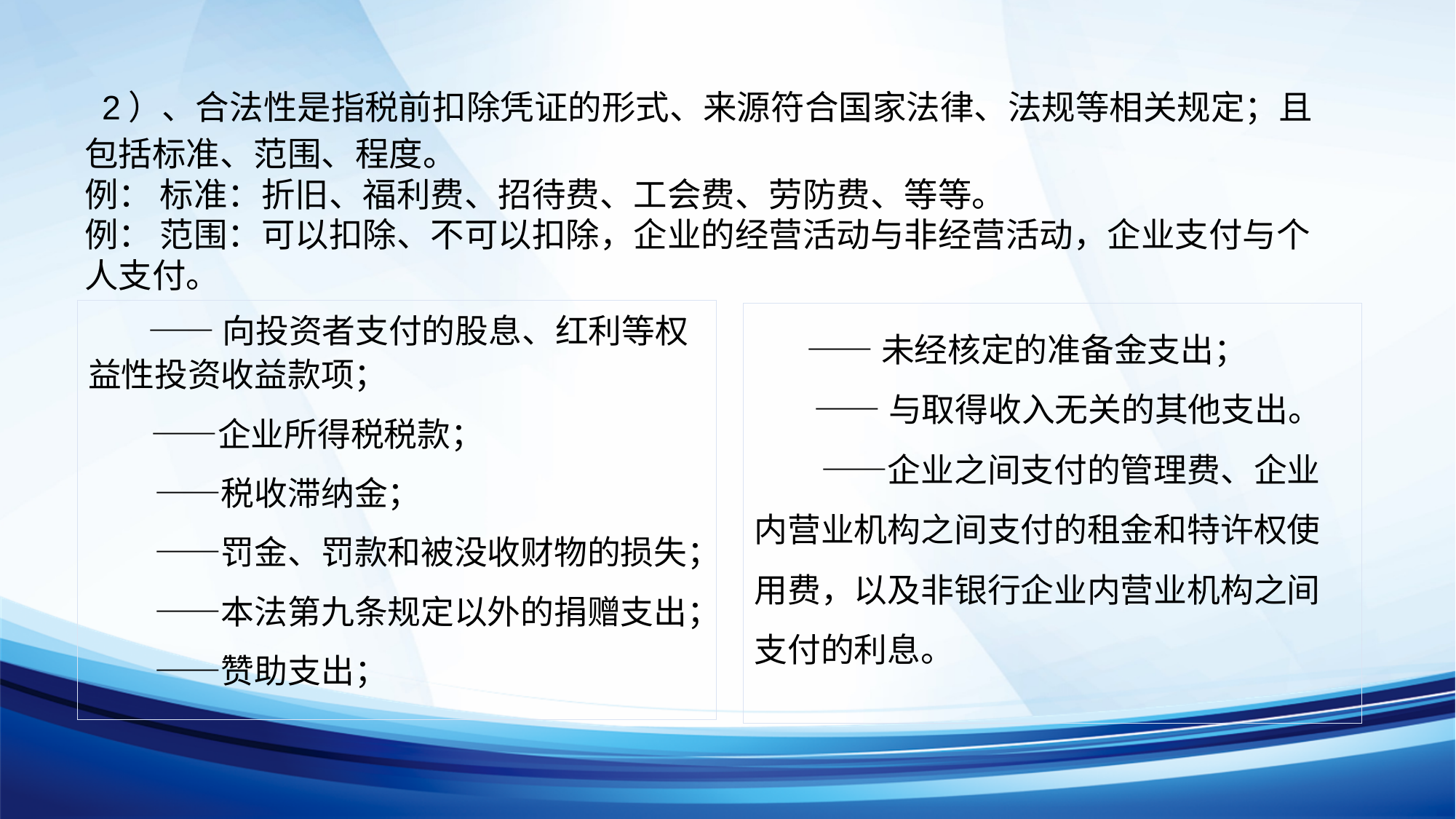

# 2）、合法性是指税前扣除凭证的形式、来源符合国家法律、法规等相关规定；且包括标准、范围、程度。 例： 标准：折旧、福利费、招待费、工会费、劳防费、等等。 例： 范围：可以扣除、不可以扣除，企业的经营活动与非经营活动，企业支付与个人支付。
        ――向投资者支付的股息、红利等权益性投资收益款项；
　    ――企业所得税税款；
　　――税收滞纳金；
　　――罚金、罚款和被没收财物的损失；
　　――本法第九条规定以外的捐赠支出；
　　――赞助支出；

       ――未经核定的准备金支出；
        ――与取得收入无关的其他支出。
　　――企业之间支付的管理费、企业内营业机构之间支付的租金和特许权使用费，以及非银行企业内营业机构之间支付的利息。